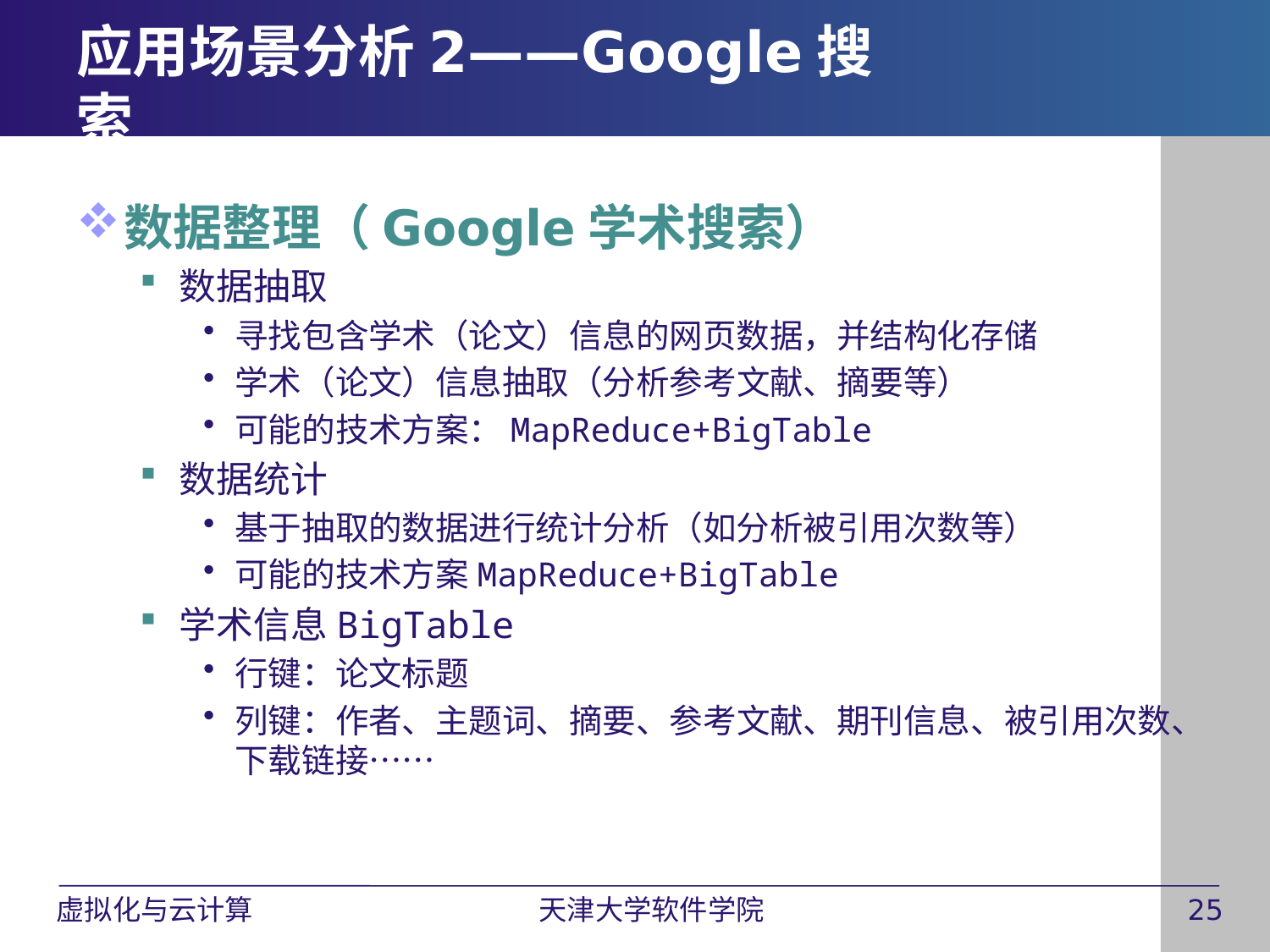

应用场景分析2——Google搜索
数据整理（Google学术搜索）
数据抽取
寻找包含学术（论文）信息的网页数据，并结构化存储
学术（论文）信息抽取（分析参考文献、摘要等）
可能的技术方案：MapReduce+BigTable
数据统计
基于抽取的数据进行统计分析（如分析被引用次数等）
可能的技术方案MapReduce+BigTable
学术信息BigTable
行键：论文标题
列键：作者、主题词、摘要、参考文献、期刊信息、被引用次数、下载链接……